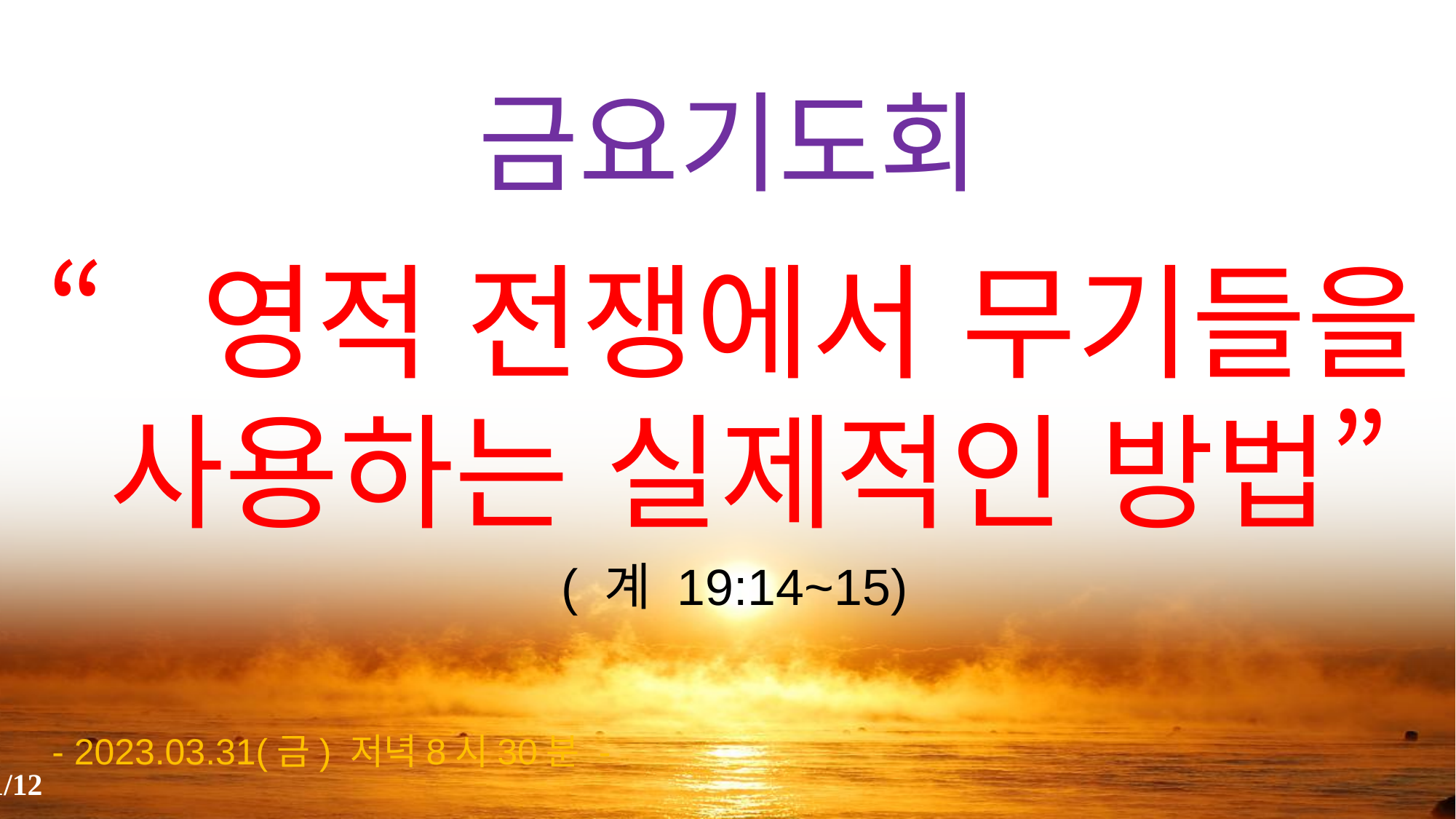

# 금요기도회
“영적 전쟁에서 무기들을 사용하는 실제적인 방법”
( 계 19:14~15)
- 2023.03.31(금) 저녁8시30분 -